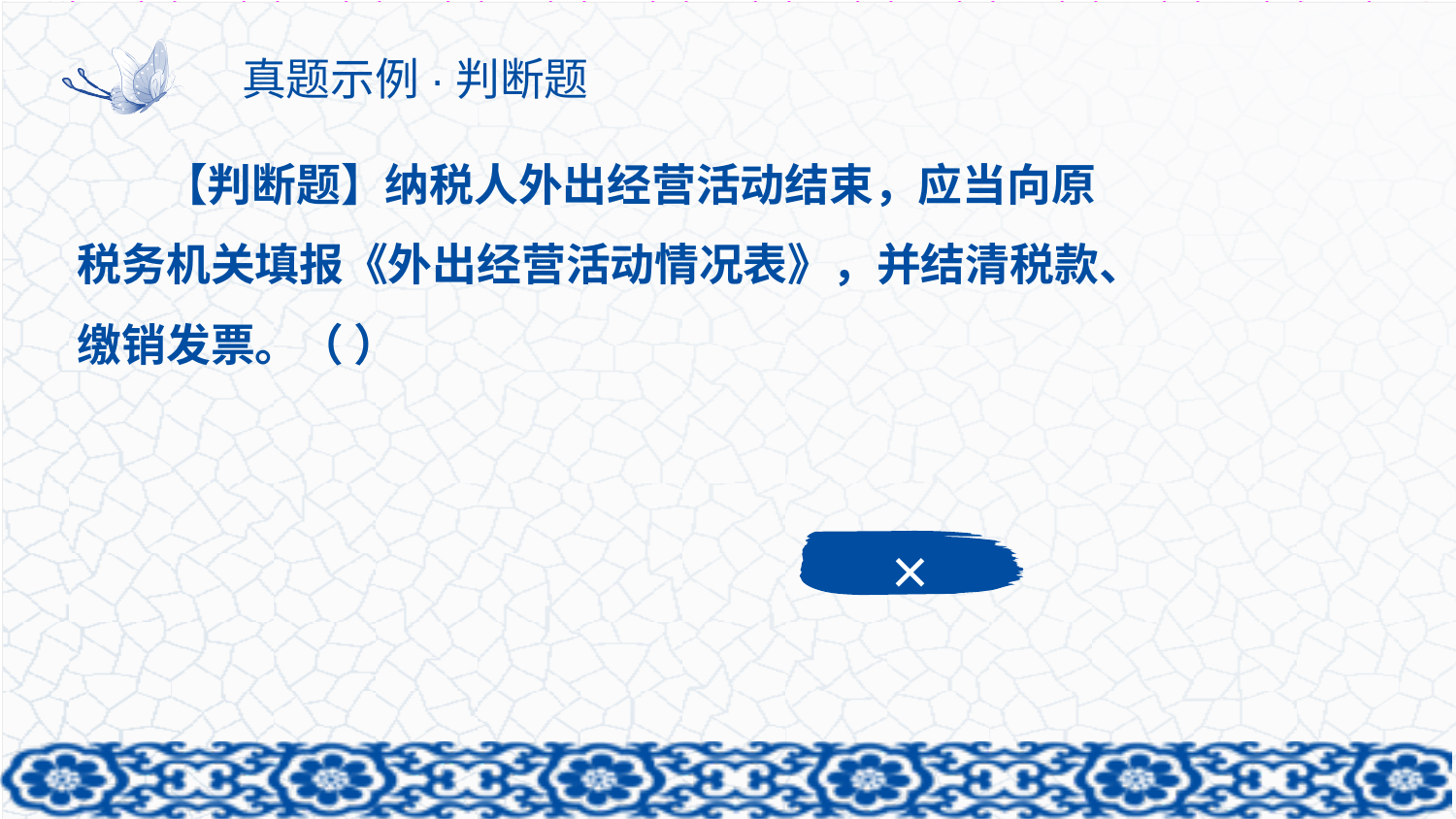

# 真题示例·判断题
【判断题】纳税人外出经营活动结束，应当向原税务机关填报《外出经营活动情况表》，并结清税款、缴销发票。（ ）

×